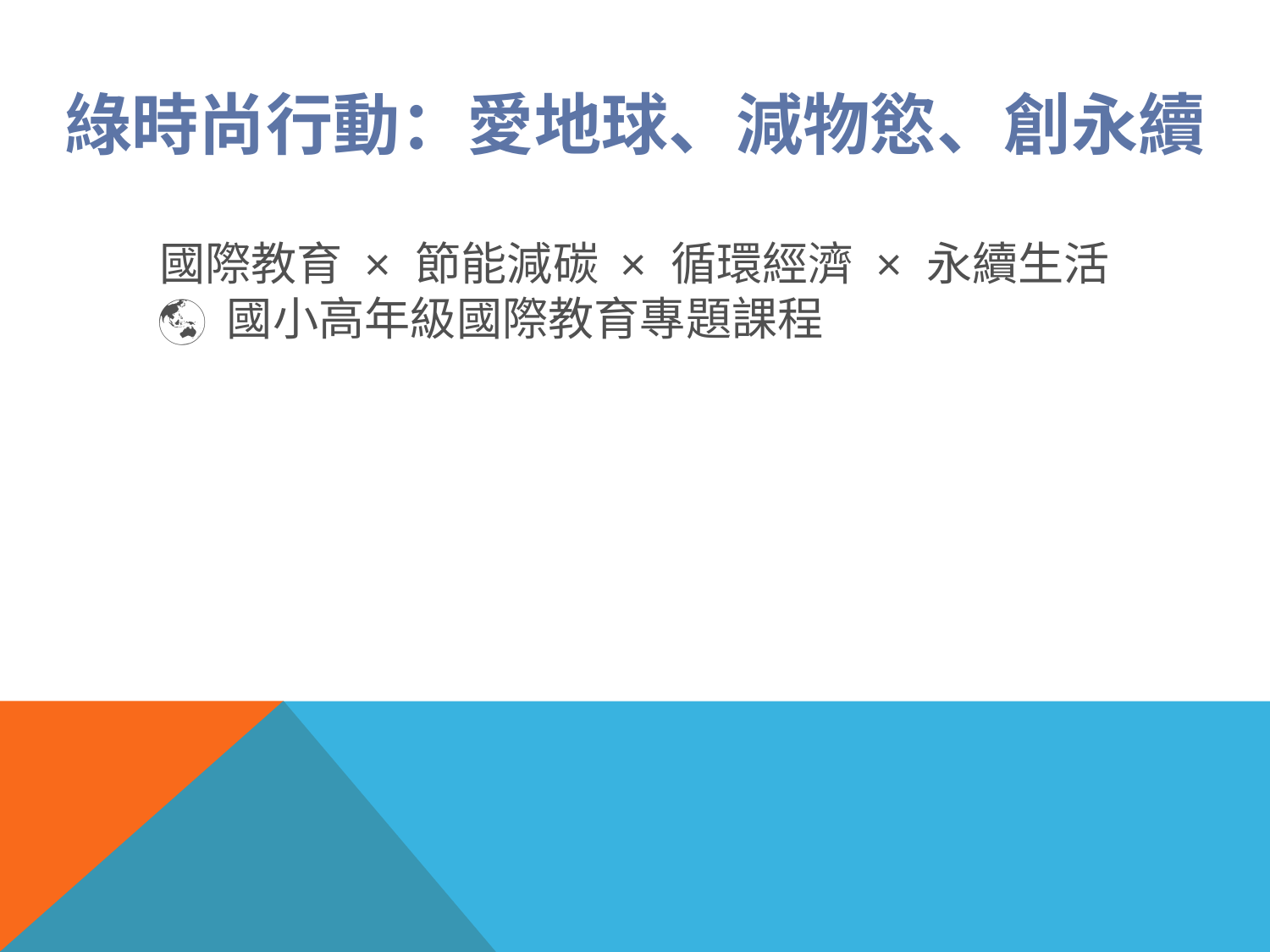

綠時尚行動：愛地球、減物慾、創永續
#

國際教育 × 節能減碳 × 循環經濟 × 永續生活
🌏 國小高年級國際教育專題課程